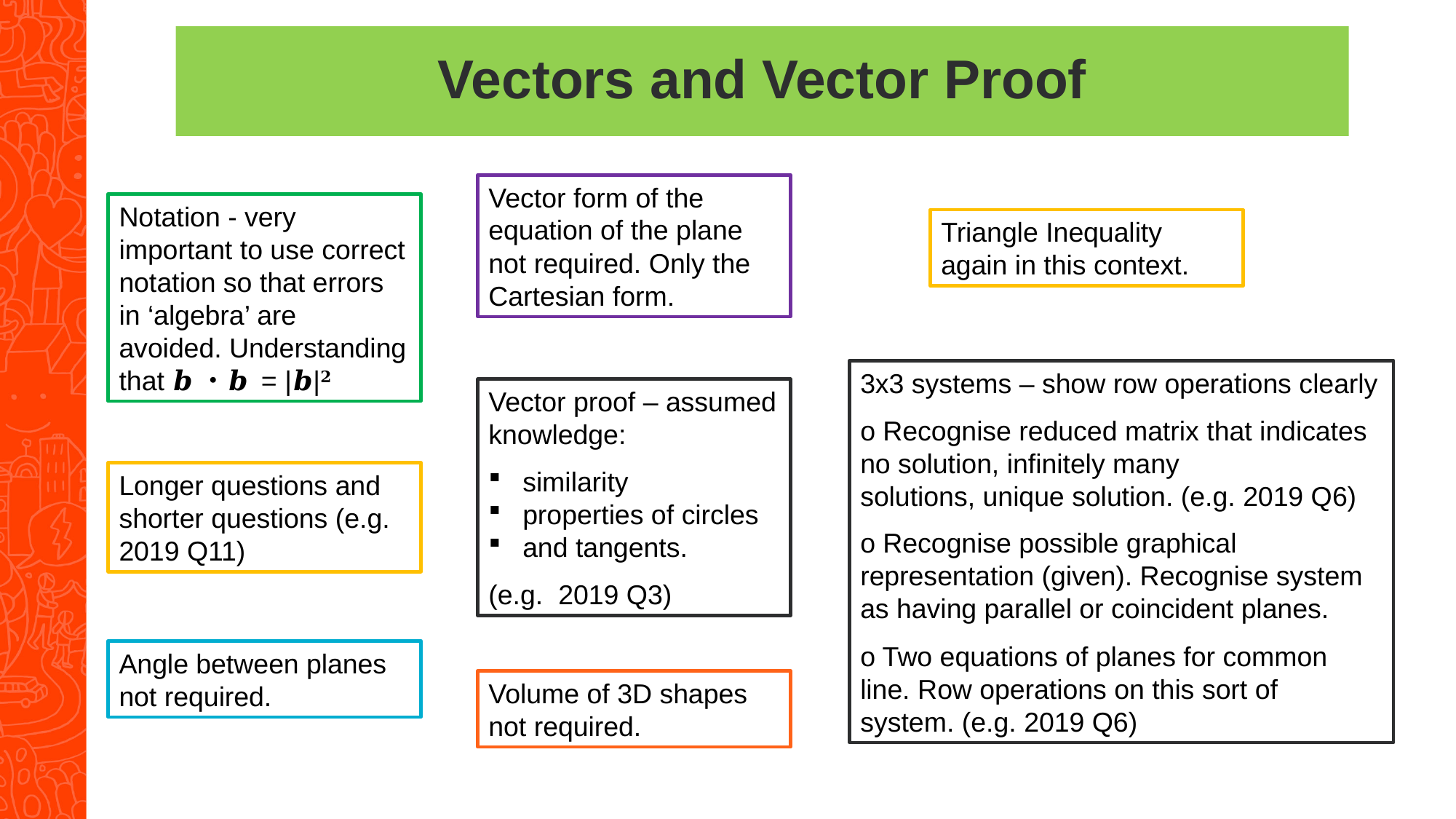

# Vectors and Vector Proof
Vector form of the equation of the plane not required. Only the Cartesian form.
Notation - very important to use correct notation so that errors in ‘algebra’ are
avoided. Understanding that 𝒃・𝒃 = |𝒃|𝟐
Triangle Inequality again in this context.
3x3 systems – show row operations clearly

o Recognise reduced matrix that indicates no solution, infinitely many
solutions, unique solution. (e.g. 2019 Q6)

o Recognise possible graphical representation (given). Recognise system as having parallel or coincident planes.

o Two equations of planes for common line. Row operations on this sort of
system. (e.g. 2019 Q6)
Vector proof – assumed knowledge:

similarity
properties of circles
and tangents.

(e.g.  2019 Q3)
Longer questions and shorter questions (e.g. 2019 Q11)
Angle between planes not required.
Volume of 3D shapes not required.